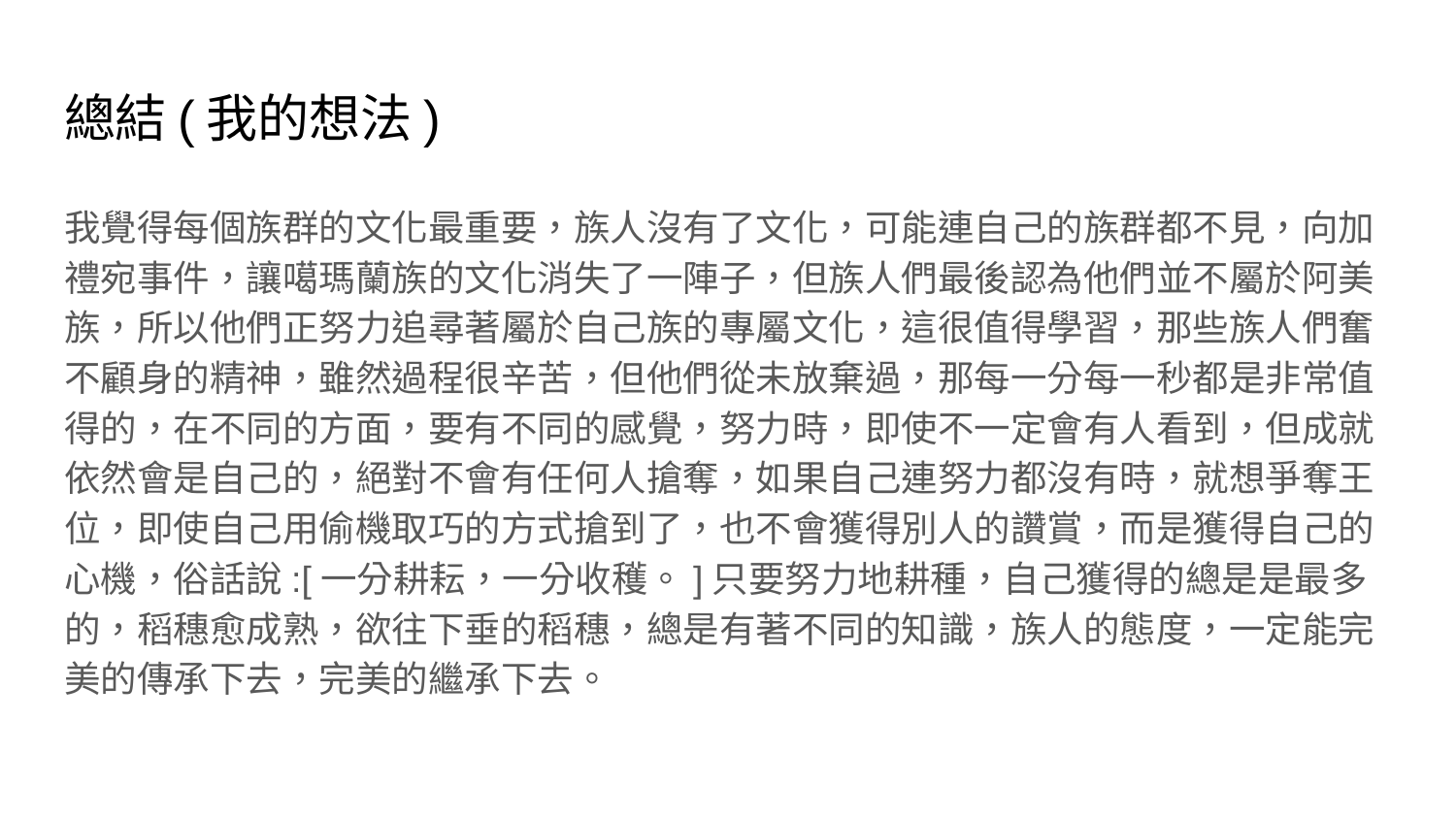

# 總結(我的想法)
我覺得每個族群的文化最重要，族人沒有了文化，可能連自己的族群都不見，向加禮宛事件，讓噶瑪蘭族的文化消失了一陣子，但族人們最後認為他們並不屬於阿美族，所以他們正努力追尋著屬於自己族的專屬文化，這很值得學習，那些族人們奮不顧身的精神，雖然過程很辛苦，但他們從未放棄過，那每一分每一秒都是非常值得的，在不同的方面，要有不同的感覺，努力時，即使不一定會有人看到，但成就依然會是自己的，絕對不會有任何人搶奪，如果自己連努力都沒有時，就想爭奪王位，即使自己用偷機取巧的方式搶到了，也不會獲得別人的讚賞，而是獲得自己的心機，俗話說:[一分耕耘，一分收穫。]只要努力地耕種，自己獲得的總是是最多的，稻穗愈成熟，欲往下垂的稻穗，總是有著不同的知識，族人的態度，一定能完美的傳承下去，完美的繼承下去。